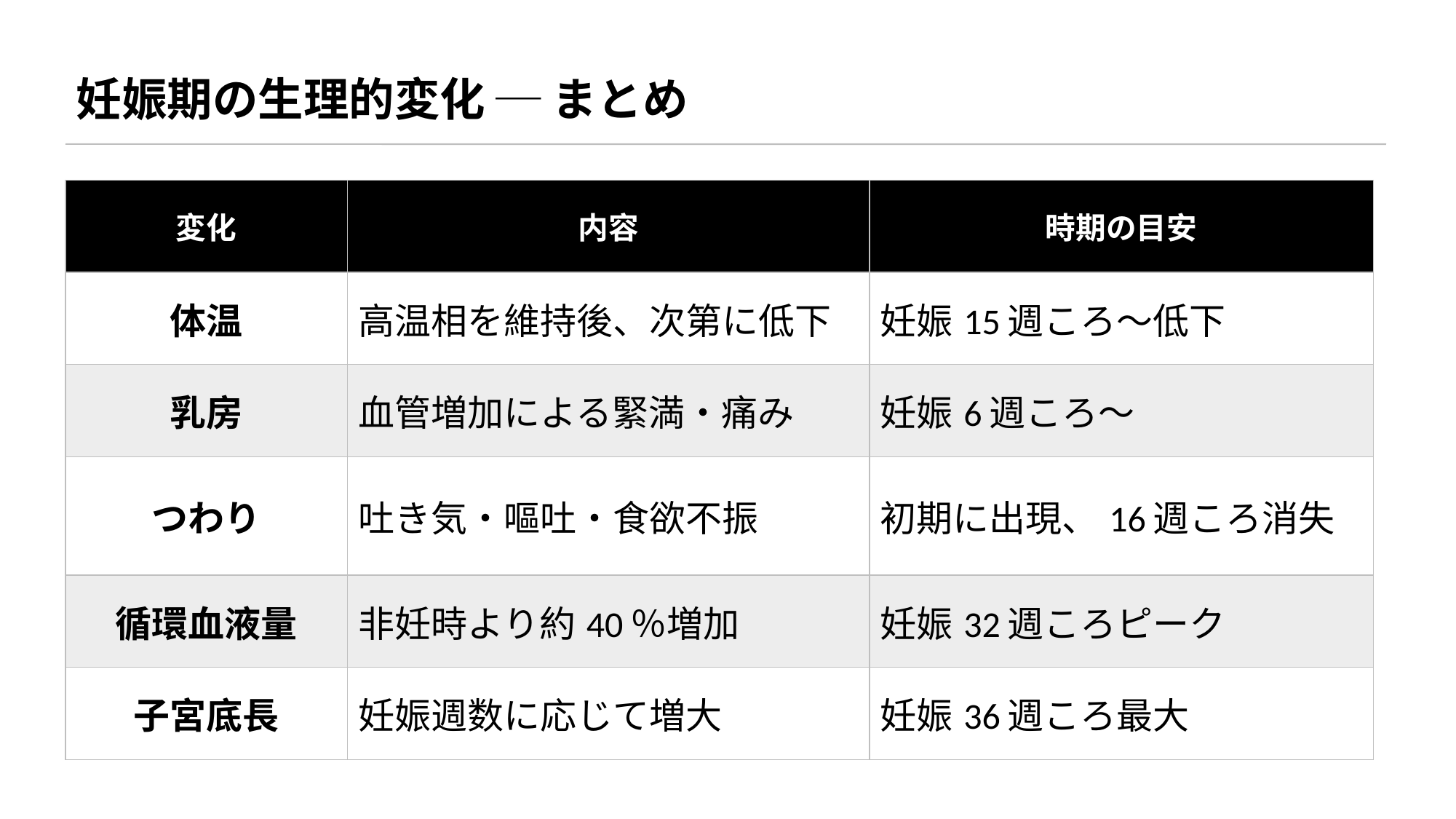

妊娠期の生理的変化 ─ まとめ

| 変化 | 内容 | 時期の目安 |
| --- | --- | --- |
| 体温 | 高温相を維持後、次第に低下 | 妊娠15週ころ〜低下 |
| 乳房 | 血管増加による緊満・痛み | 妊娠6週ころ〜 |
| つわり | 吐き気・嘔吐・食欲不振 | 初期に出現、16週ころ消失 |
| 循環血液量 | 非妊時より約40％増加 | 妊娠32週ころピーク |
| 子宮底長 | 妊娠週数に応じて増大 | 妊娠36週ころ最大 |